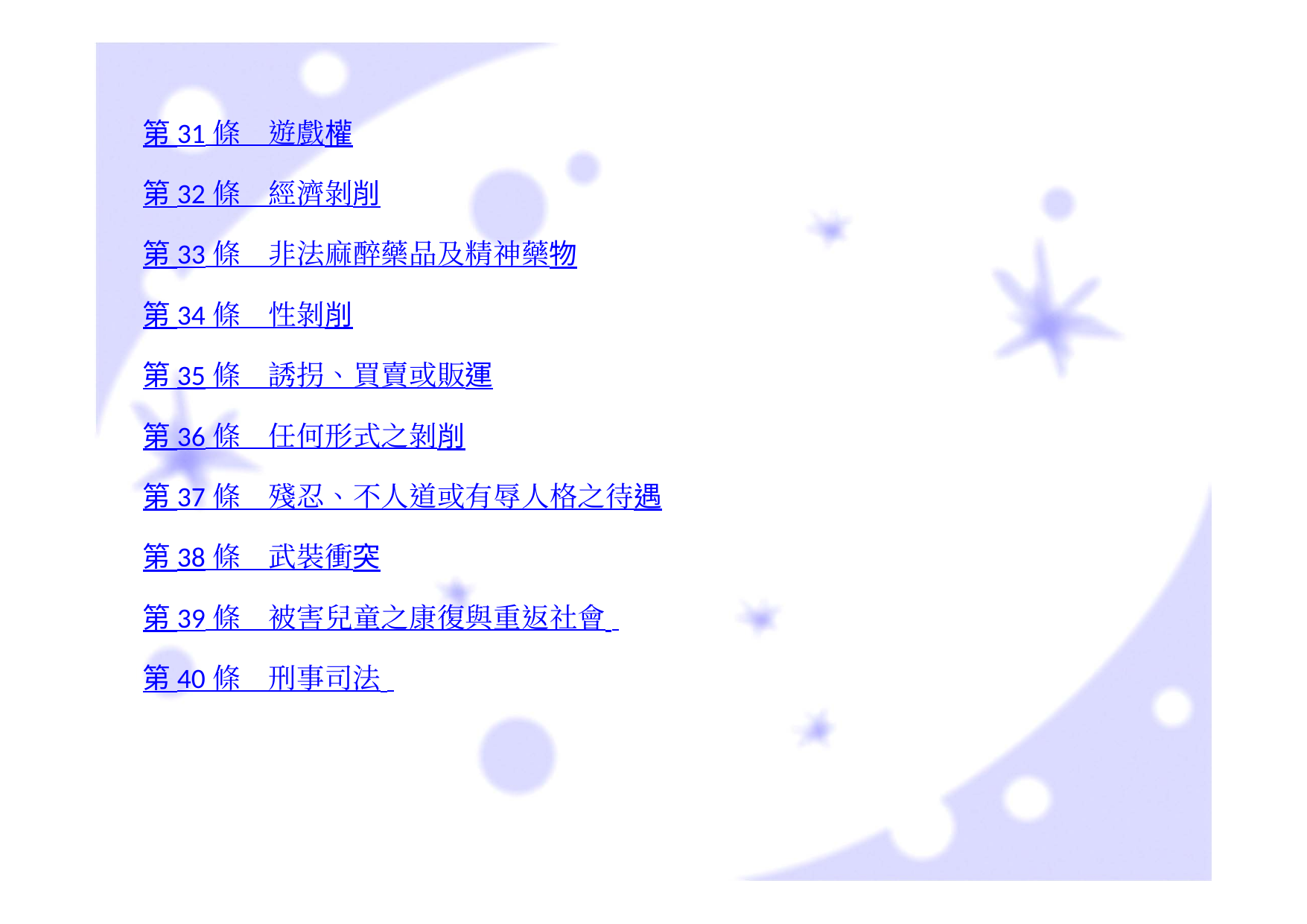

第 31 條　遊戲權
第 32 條　經濟剝削
第 33 條　非法麻醉藥品及精神藥物
第 34 條　性剝削
第 35 條　誘拐、買賣或販運
第 36 條　任何形式之剝削
第 37 條　殘忍、不人道或有辱人格之待遇
第 38 條　武裝衝突
第 39 條　被害兒童之康復與重返社會
第 40 條　刑事司法